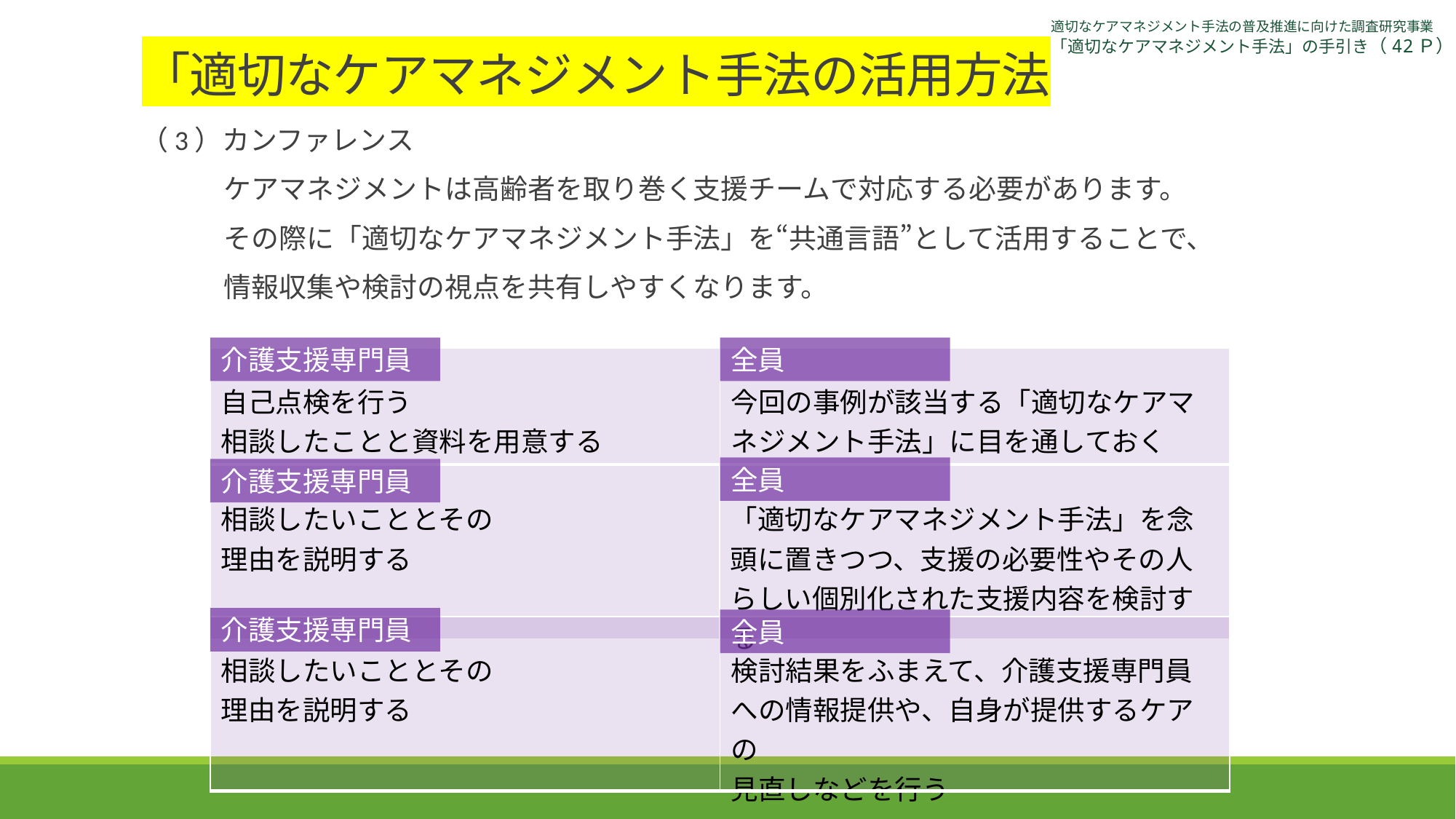

適切なケアマネジメント手法の普及推進に向けた調査研究事業
「適切なケアマネジメント手法」の手引き（42Ｐ）
# 「適切なケアマネジメント手法の活用方法
（3）カンファレンス
　　　ケアマネジメントは高齢者を取り巻く支援チームで対応する必要があります。
　　　その際に「適切なケアマネジメント手法」を“共通言語”として活用することで、
　　　情報収集や検討の視点を共有しやすくなります。

介護支援専門員
全員
| 自己点検を行う 相談したことと資料を用意する | 今回の事例が該当する「適切なケアマネジメント手法」に目を通しておく |
| --- | --- |
全員
介護支援専門員
| 相談したいこととその 理由を説明する | 「適切なケアマネジメント手法」を念頭に置きつつ、支援の必要性やその人らしい個別化された支援内容を検討する |
| --- | --- |
介護支援専門員
全員
| 相談したいこととその 理由を説明する | 検討結果をふまえて、介護支援専門員への情報提供や、自身が提供するケアの 見直しなどを行う |
| --- | --- |